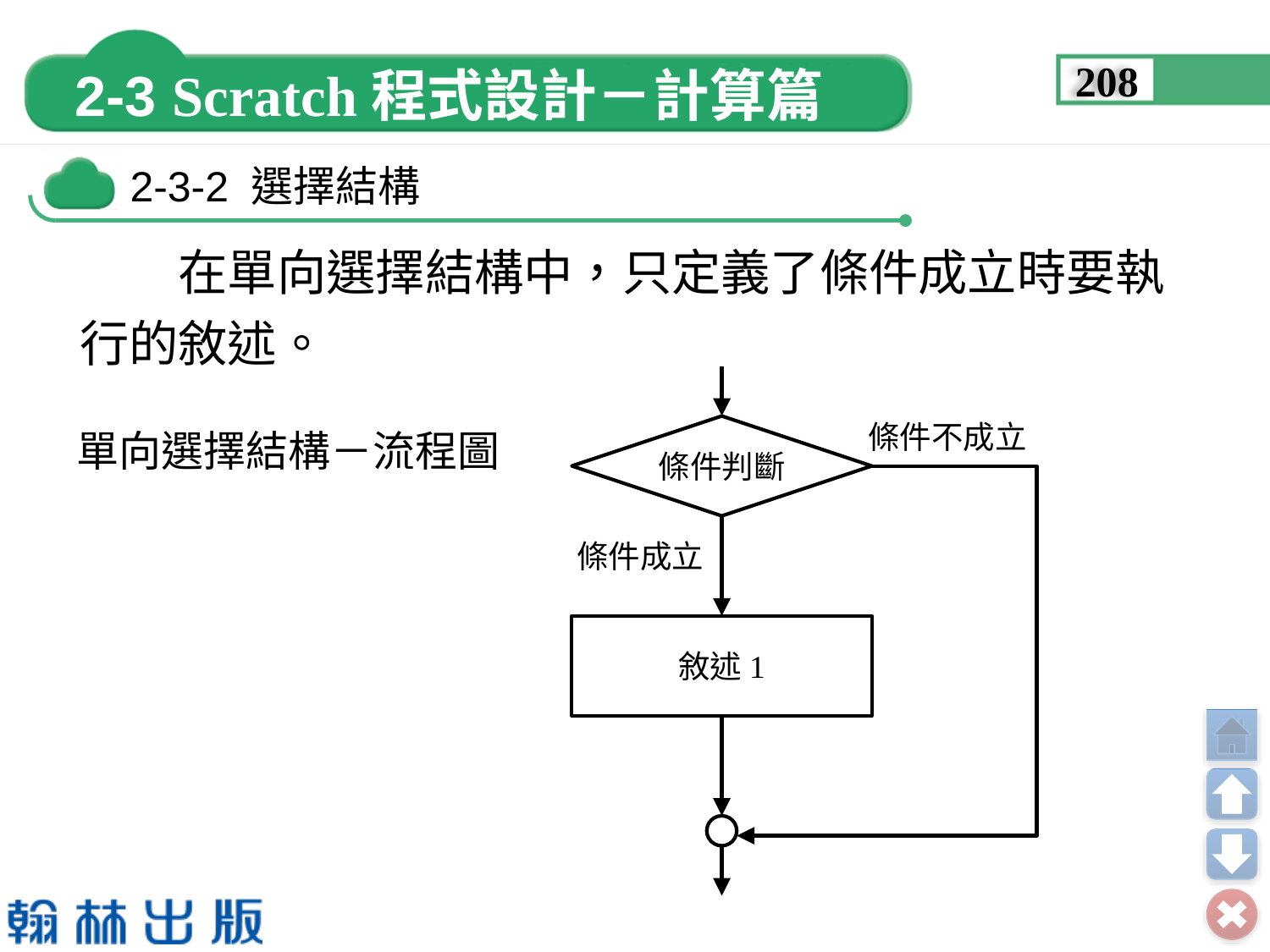

208
　　在單向選擇結構中，只定義了條件成立時要執行的敘述。
條件不成立
條件判斷

條件成立
敘述1

單向選擇結構－流程圖